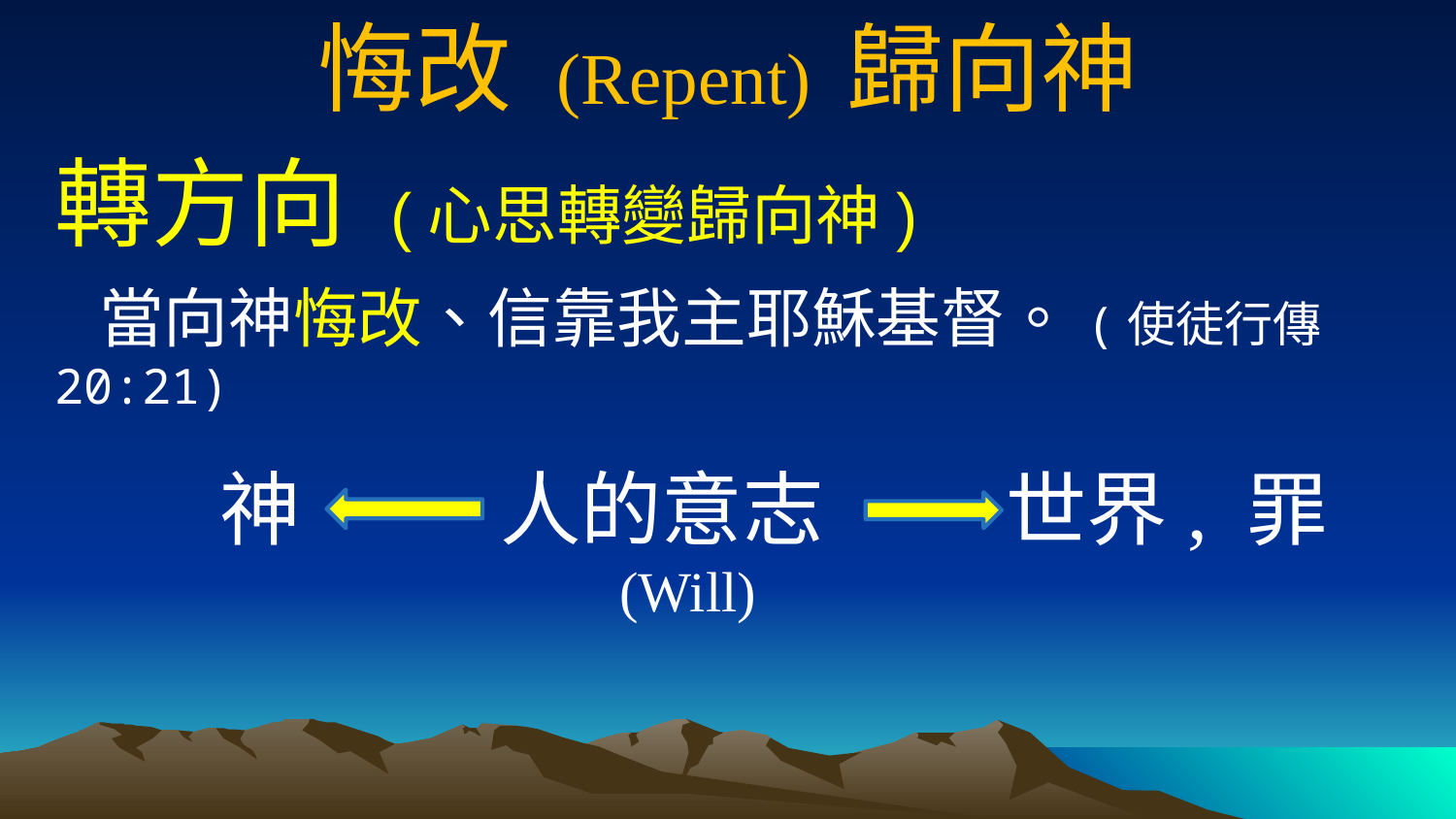

悔改 (Repent) 歸向神
轉方向 (心思轉變歸向神)

  當向神悔改、信靠我主耶穌基督。(使徒行傳20:21)
    神           人的意志          世界, 罪
                                           (Will)